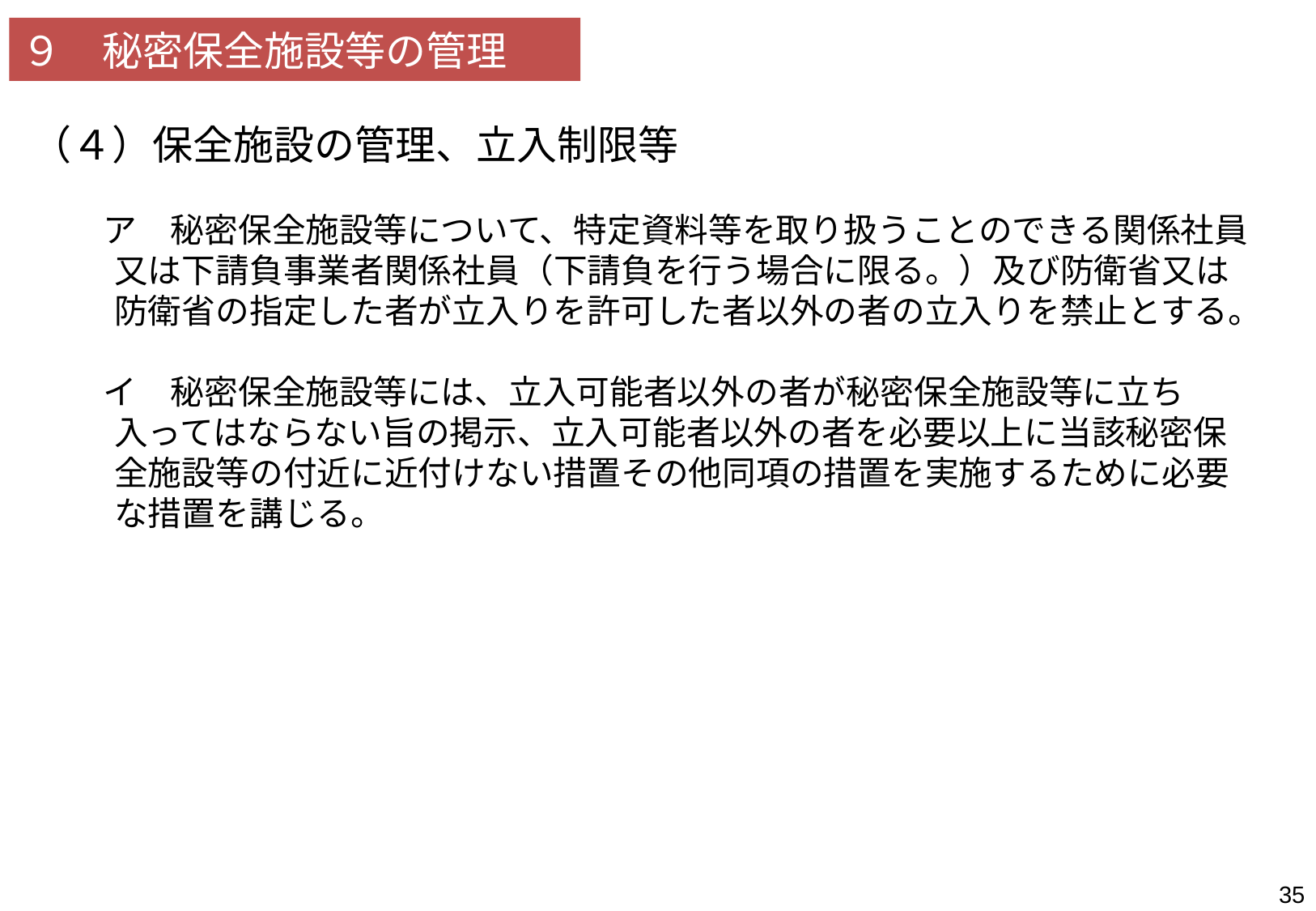

９　秘密保全施設等の管理
（４）保全施設の管理、立入制限等

ア　秘密保全施設等について、特定資料等を取り扱うことのできる関係社員又は下請負事業者関係社員（下請負を行う場合に限る。）及び防衛省又は防衛省の指定した者が立入りを許可した者以外の者の立入りを禁止とする。

イ　秘密保全施設等には、立入可能者以外の者が秘密保全施設等に立ち入ってはならない旨の掲示、立入可能者以外の者を必要以上に当該秘密保全施設等の付近に近付けない措置その他同項の措置を実施するために必要な措置を講じる。

| 41 | 秘密保全施設等の管理、立入制限等に関することが記載されているか。 |
| --- | --- |
35